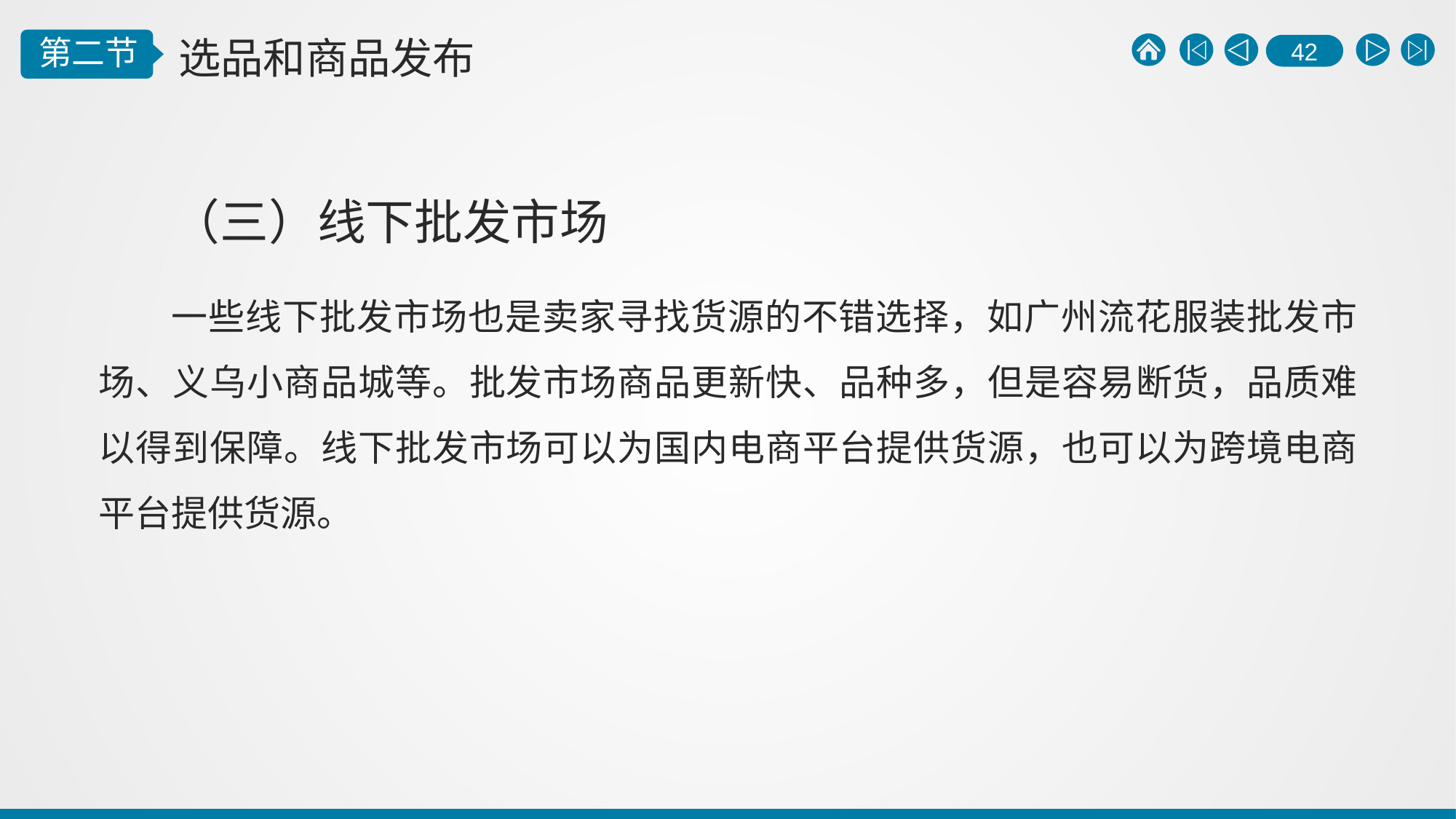

（三）线下批发市场
一些线下批发市场也是卖家寻找货源的不错选择，如广州流花服装批发市场、义乌小商品城等。批发市场商品更新快、品种多，但是容易断货，品质难以得到保障。线下批发市场可以为国内电商平台提供货源，也可以为跨境电商平台提供货源。